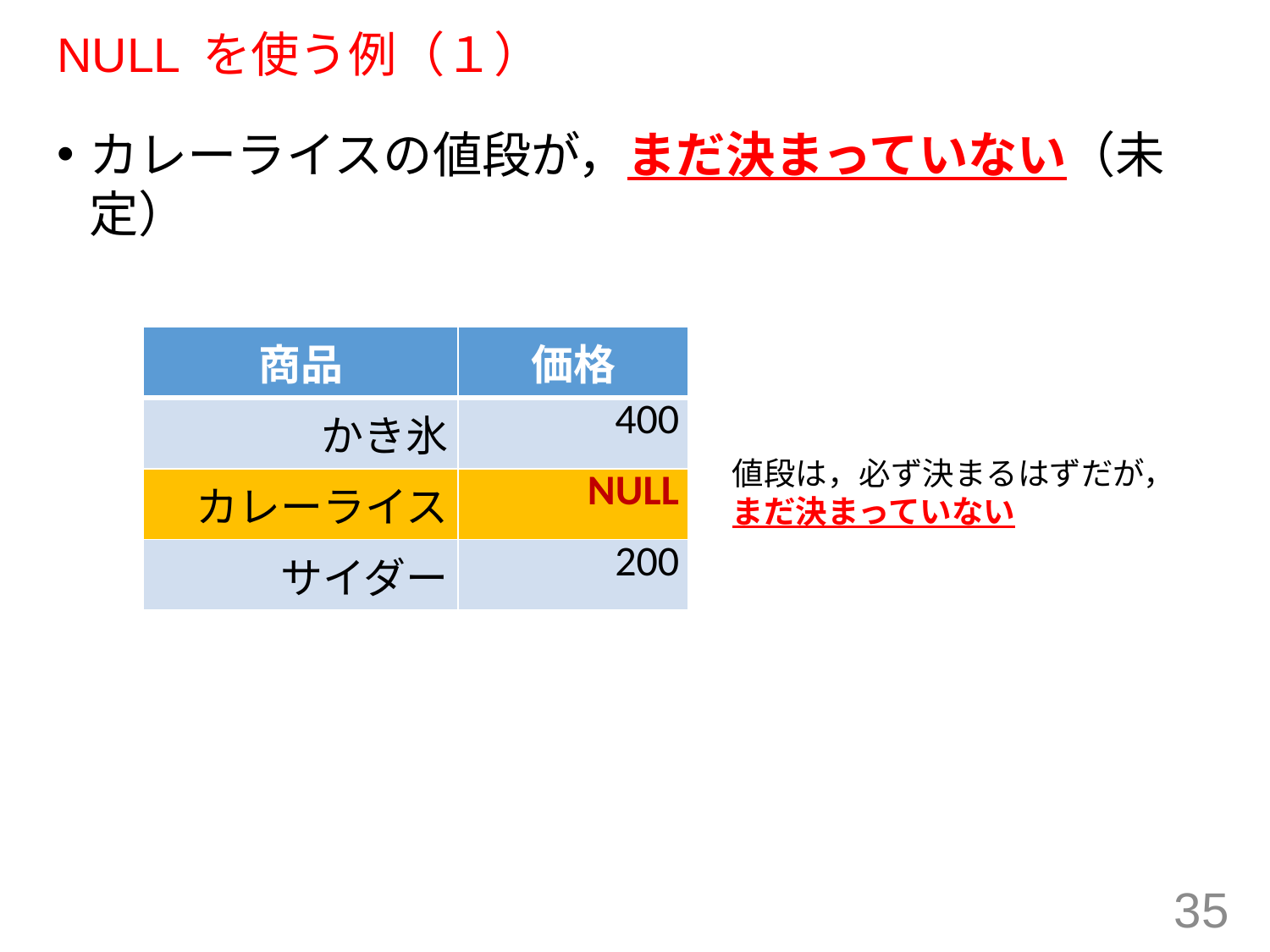

# NULL を使う例（１）
カレーライスの値段が，まだ決まっていない（未定）
| 商品 | 価格 |
| --- | --- |
| かき氷 | 400 |
| カレーライス | NULL |
| サイダー | 200 |
値段は，必ず決まるはずだが，
まだ決まっていない
35